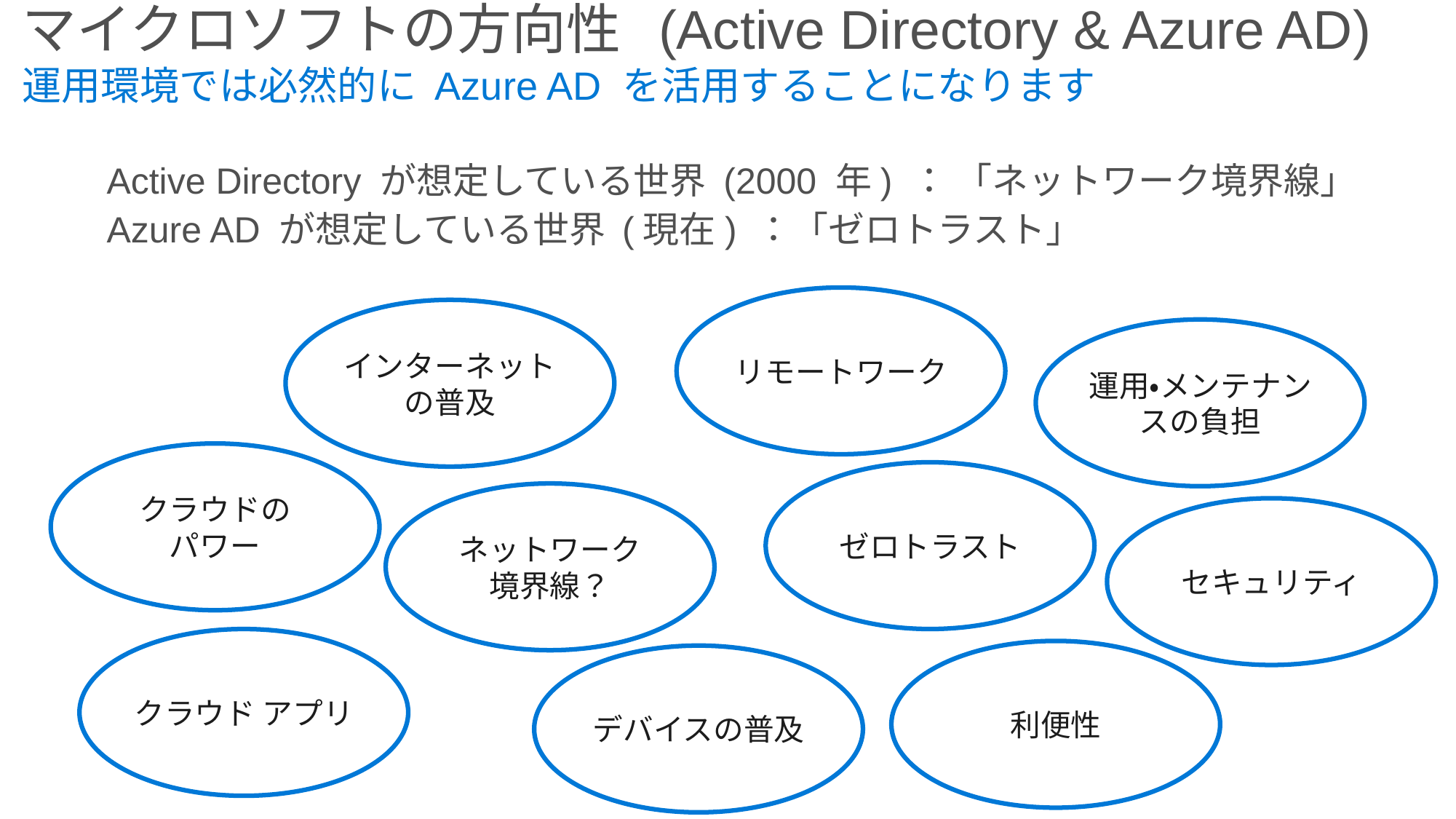

マイクロソフトの方向性  (Active Directory & Azure AD)
運用環境では必然的に Azure AD を活用することになります
Active Directory が想定している世界 (2000 年) ： 「ネットワーク境界線」
Azure AD が想定している世界 (現在) ：「ゼロトラスト」
リモートワーク
インターネットの普及
運用・メンテナンスの負担
クラウドの
パワー
ゼロトラスト
ネットワーク
境界線？
セキュリティ
クラウド アプリ
利便性
デバイスの普及